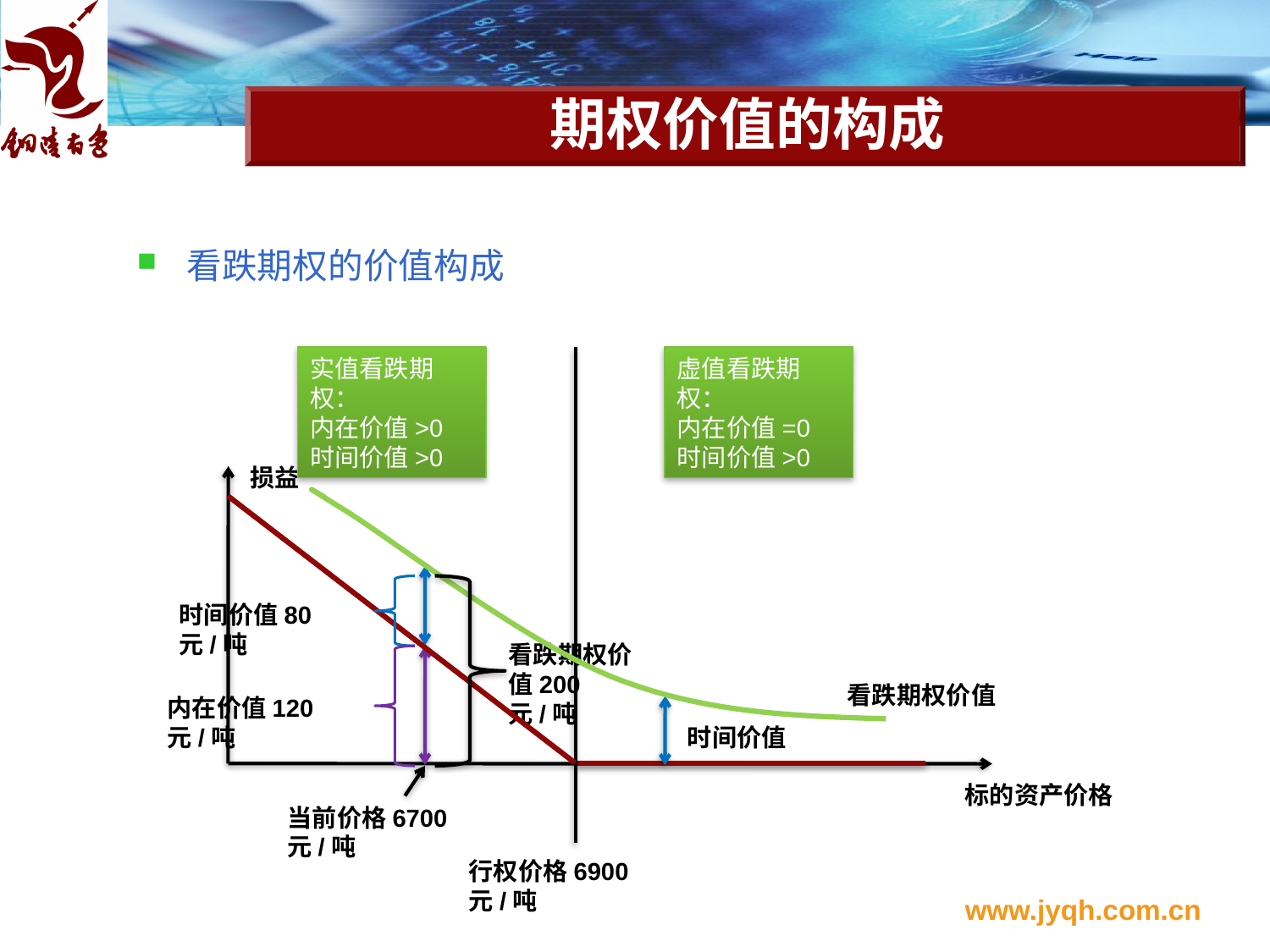

# 期权价值的构成
看跌期权的价值构成

实值看跌期权：
内在价值>0
时间价值>0
虚值看跌期权：
内在价值=0
时间价值>0
损益

时间价值80元/吨
看跌期权价
值200元/吨

看跌期权价值
内在价值120元/吨
时间价值
标的资产价格
当前价格6700元/吨
行权价格6900元/吨
www.jyqh.com.cn